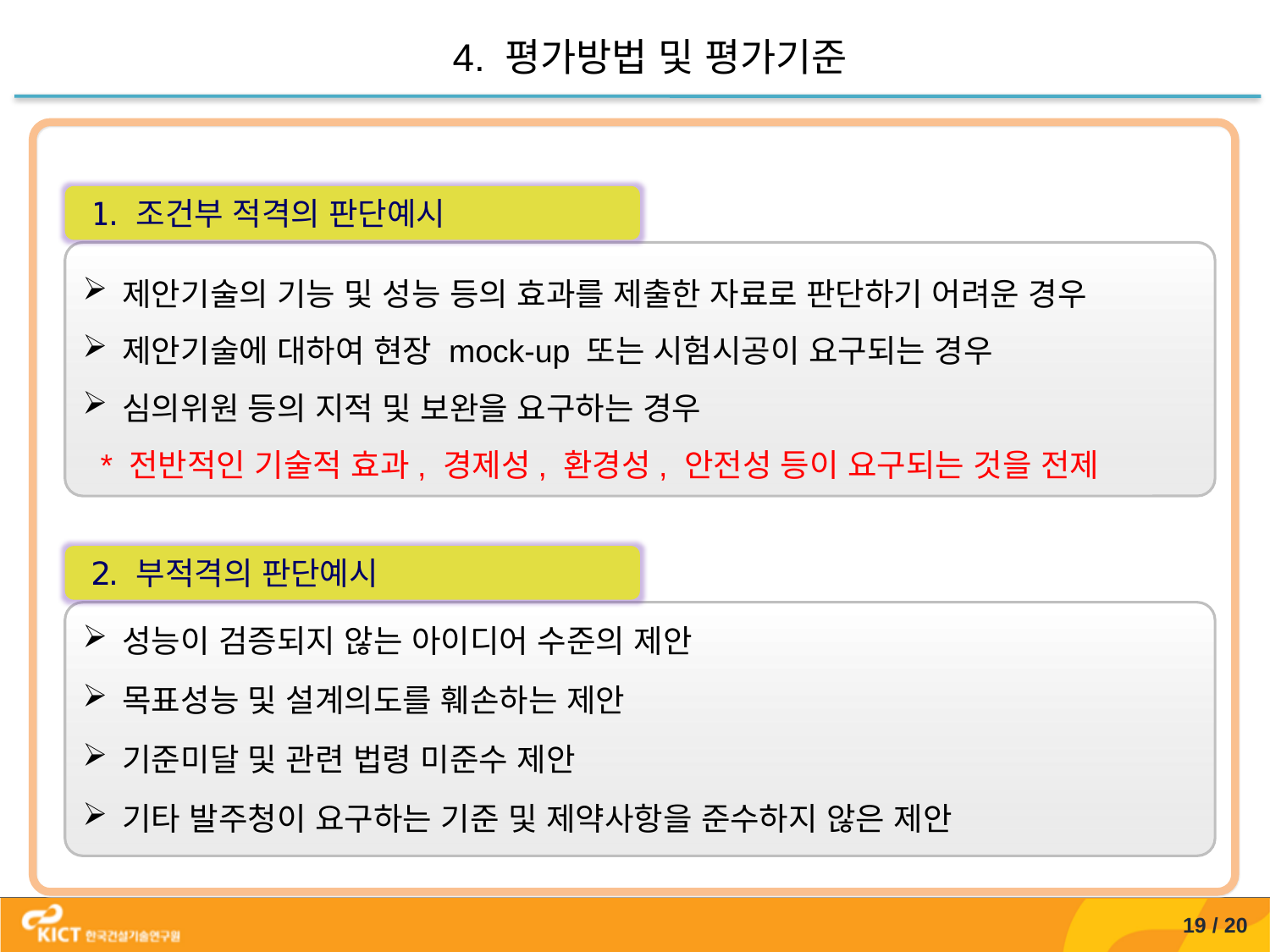

4. 평가방법 및 평가기준

 1. 조건부 적격의 판단예시
제안기술의 기능 및 성능 등의 효과를 제출한 자료로 판단하기 어려운 경우
제안기술에 대하여 현장 mock-up 또는 시험시공이 요구되는 경우
심의위원 등의 지적 및 보완을 요구하는 경우
  * 전반적인 기술적 효과, 경제성, 환경성, 안전성 등이 요구되는 것을 전제
 2. 부적격의 판단예시
성능이 검증되지 않는 아이디어 수준의 제안
목표성능 및 설계의도를 훼손하는 제안
기준미달 및 관련 법령 미준수 제안
기타 발주청이 요구하는 기준 및 제약사항을 준수하지 않은 제안
19 / 20